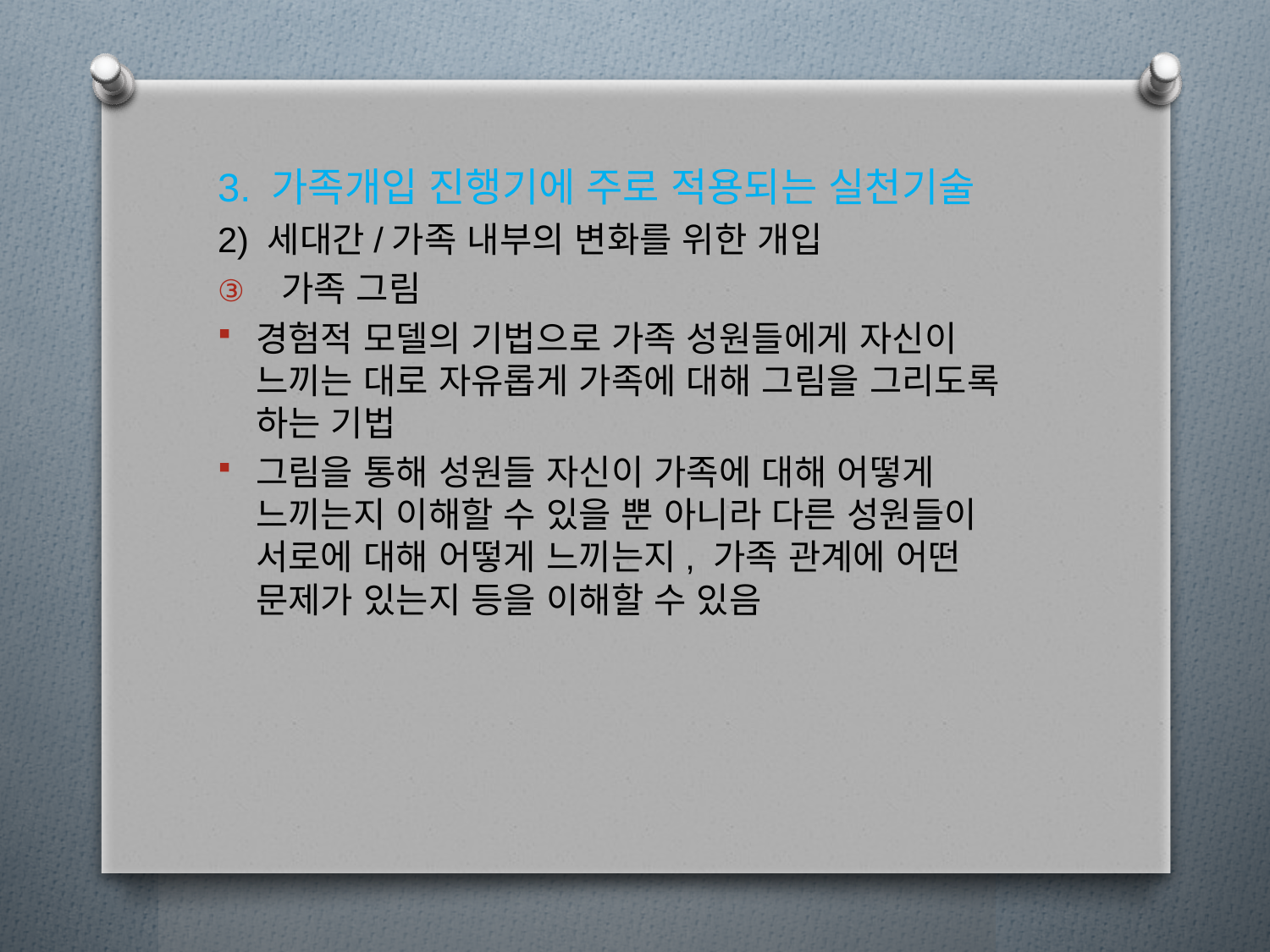

3. 가족개입 진행기에 주로 적용되는 실천기술
2) 세대간/가족 내부의 변화를 위한 개입
가족 그림
경험적 모델의 기법으로 가족 성원들에게 자신이 느끼는 대로 자유롭게 가족에 대해 그림을 그리도록 하는 기법
그림을 통해 성원들 자신이 가족에 대해 어떻게 느끼는지 이해할 수 있을 뿐 아니라 다른 성원들이 서로에 대해 어떻게 느끼는지, 가족 관계에 어떤 문제가 있는지 등을 이해할 수 있음